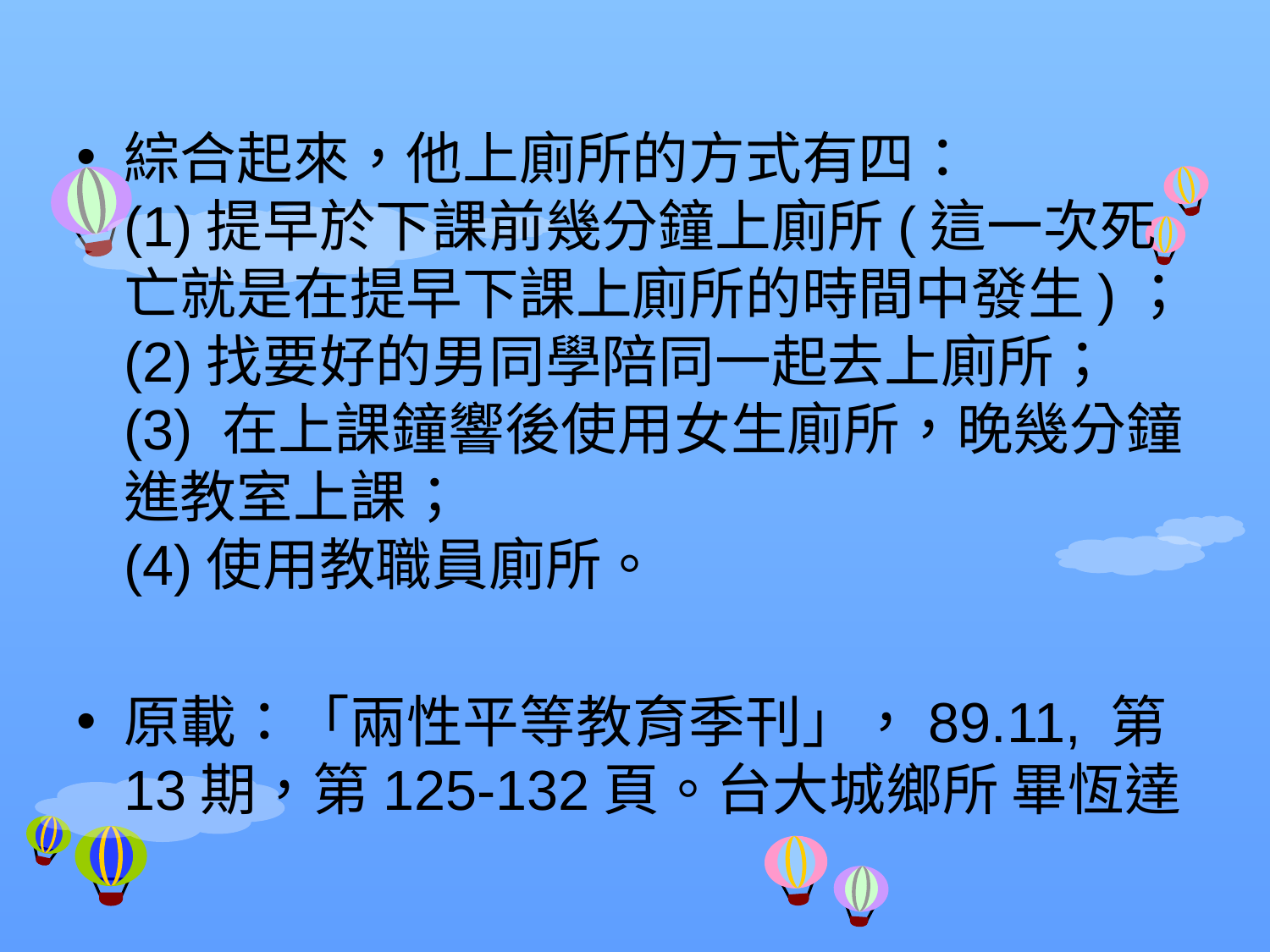

綜合起來，他上廁所的方式有四：
(1)提早於下課前幾分鐘上廁所(這一次死亡就是在提早下課上廁所的時間中發生)；
(2)找要好的男同學陪同一起去上廁所；
(3) 在上課鐘響後使用女生廁所，晚幾分鐘進教室上課；
(4)使用教職員廁所。

原載：「兩性平等教育季刊」，89.11, 第13期，第125-132頁。台大城鄉所 畢恆達